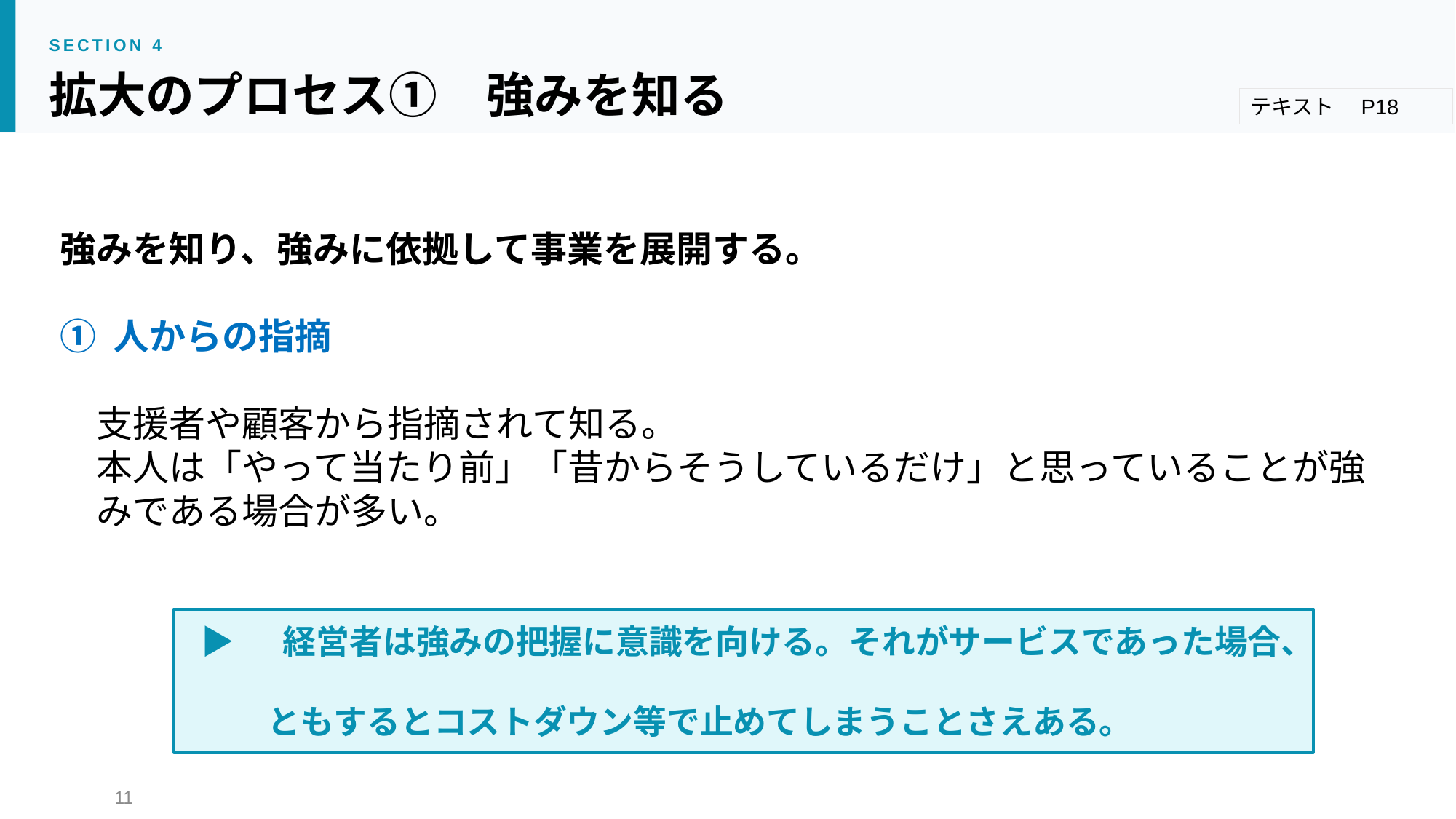

SECTION 4
拡大のプロセス①　強みを知る
テキスト　P18
強みを知り、強みに依拠して事業を展開する。

① 人からの指摘

　支援者や顧客から指摘されて知る。
　本人は「やって当たり前」「昔からそうしているだけ」と思っていることが強
　みである場合が多い。
▶ 　経営者は強みの把握に意識を向ける。それがサービスであった場合、
　　ともするとコストダウン等で止めてしまうことさえある。
11